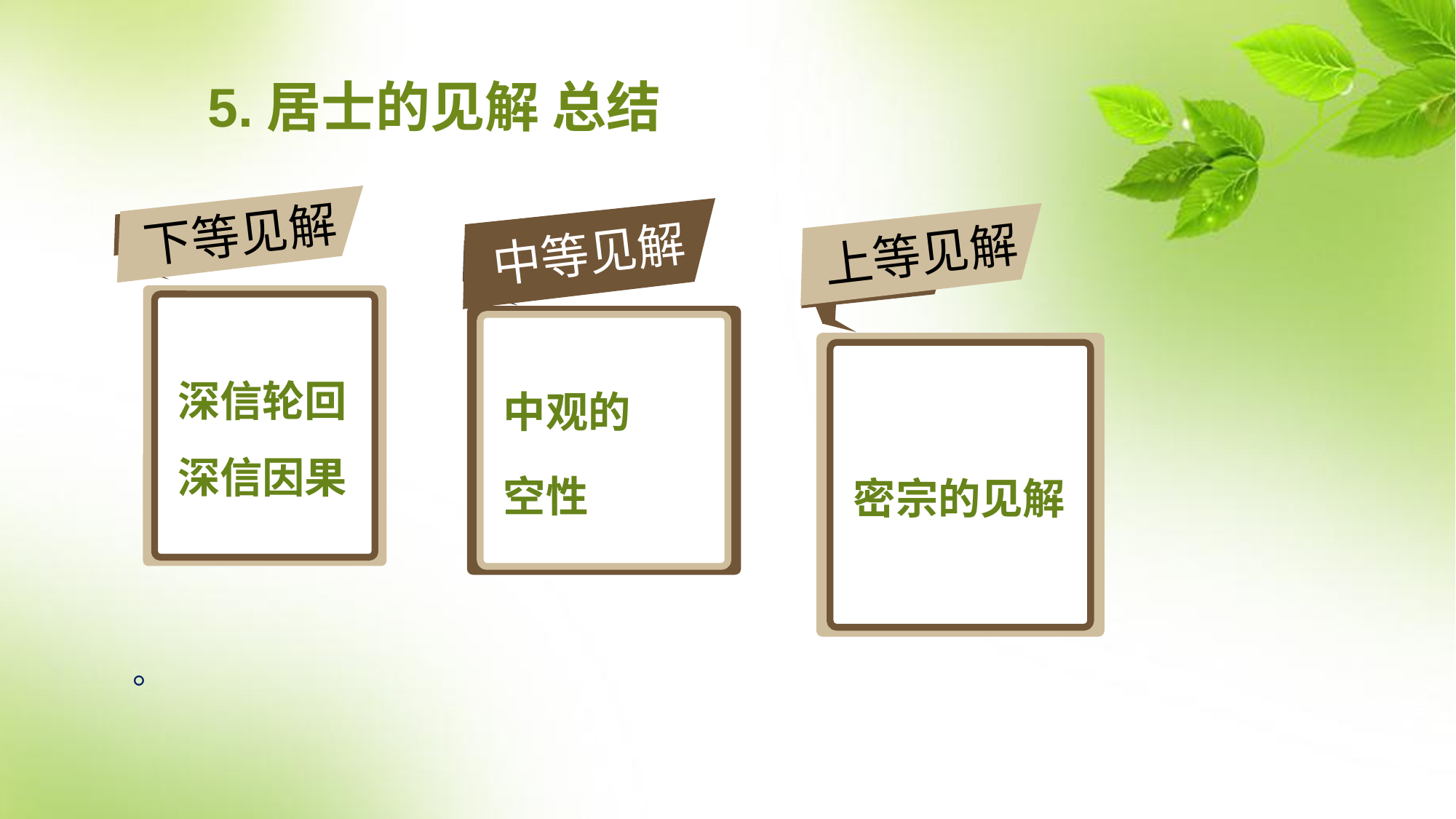

5.居士的见解 总结

下等见解

中等见解

上等见解

深信轮回
深信因果

中观的
空性

密宗的见解
。